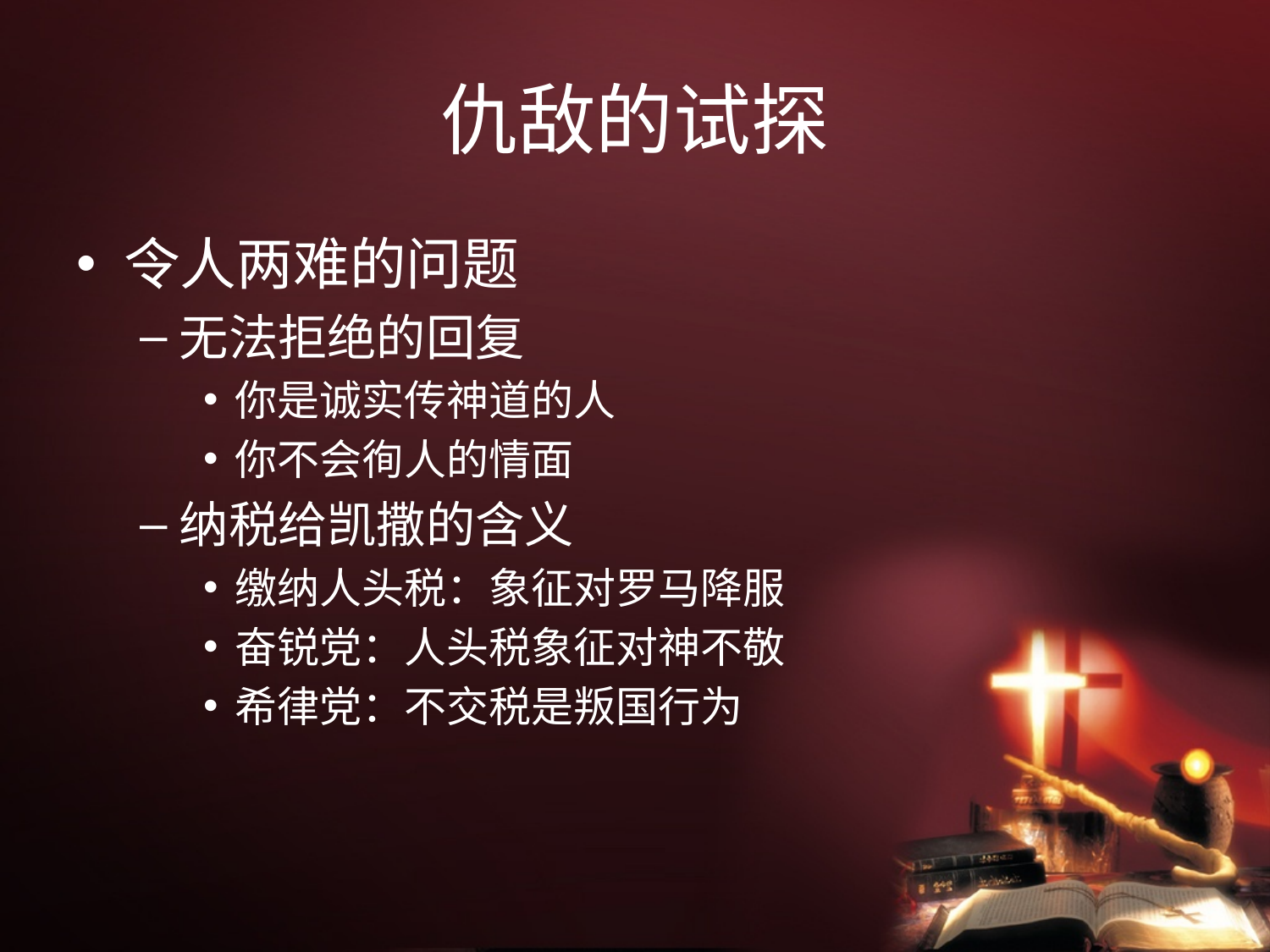

# 仇敌的试探
令人两难的问题
无法拒绝的回复
你是诚实传神道的人
你不会徇人的情面
纳税给凯撒的含义
缴纳人头税：象征对罗马降服
奋锐党：人头税象征对神不敬
希律党：不交税是叛国行为